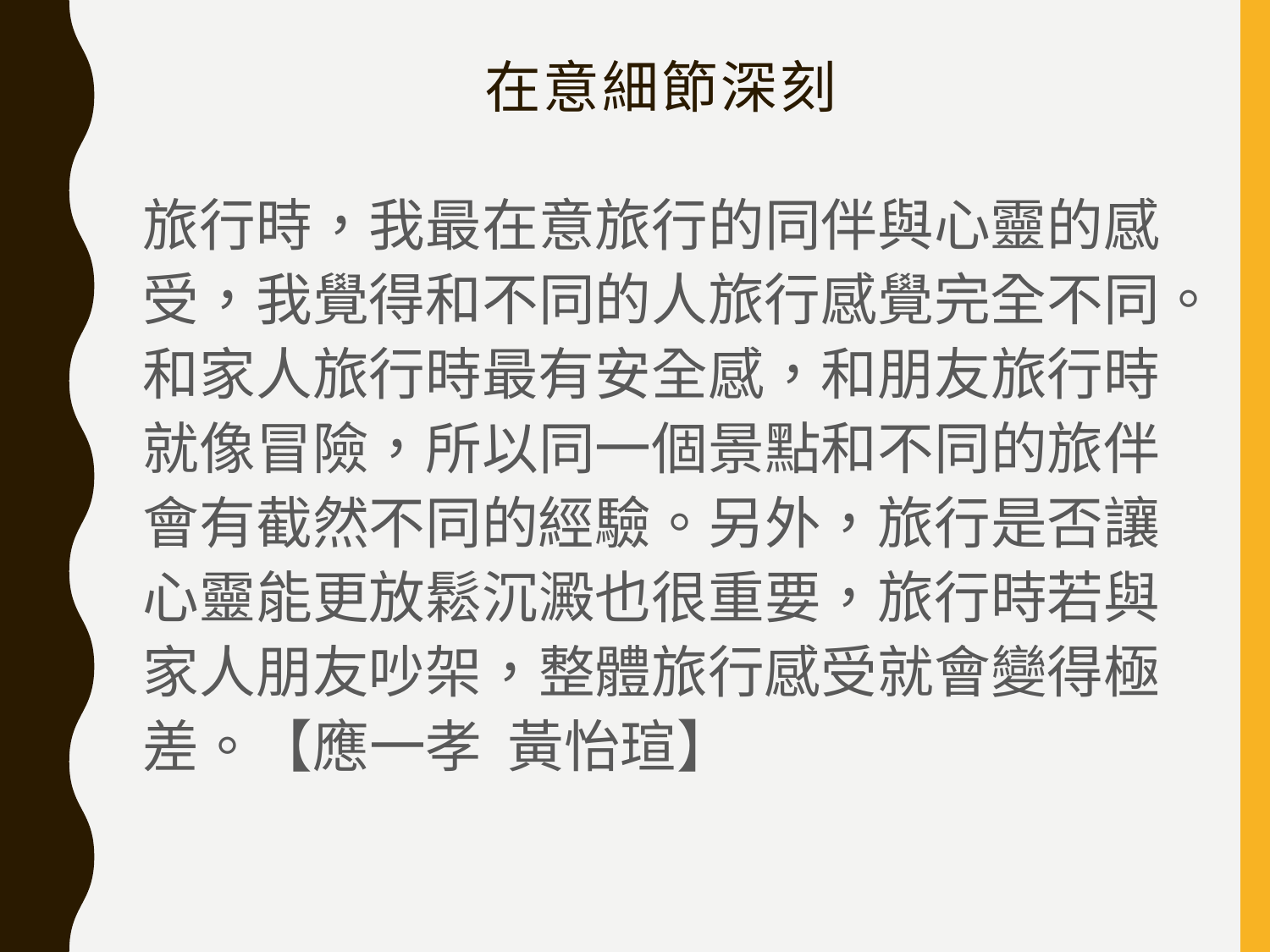

# 在意細節深刻
旅行時，我最在意旅行的同伴與心靈的感受，我覺得和不同的人旅行感覺完全不同。和家人旅行時最有安全感，和朋友旅行時就像冒險，所以同一個景點和不同的旅伴會有截然不同的經驗。另外，旅行是否讓心靈能更放鬆沉澱也很重要，旅行時若與家人朋友吵架，整體旅行感受就會變得極差。【應一孝  黃怡瑄】